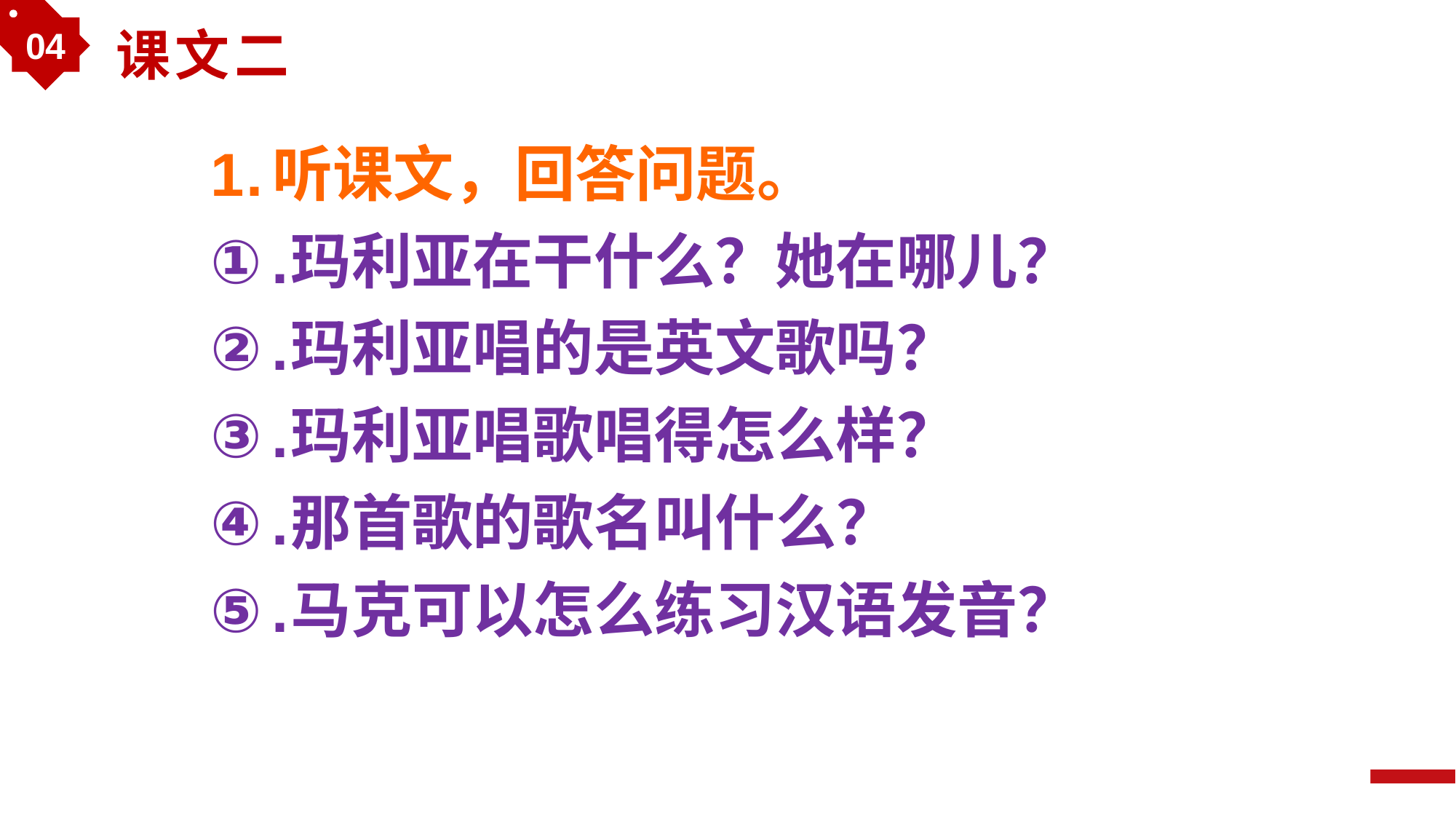

04
课文二
听课文，回答问题。
玛利亚在干什么？她在哪儿？
玛利亚唱的是英文歌吗？
玛利亚唱歌唱得怎么样？
那首歌的歌名叫什么？
马克可以怎么练习汉语发音？